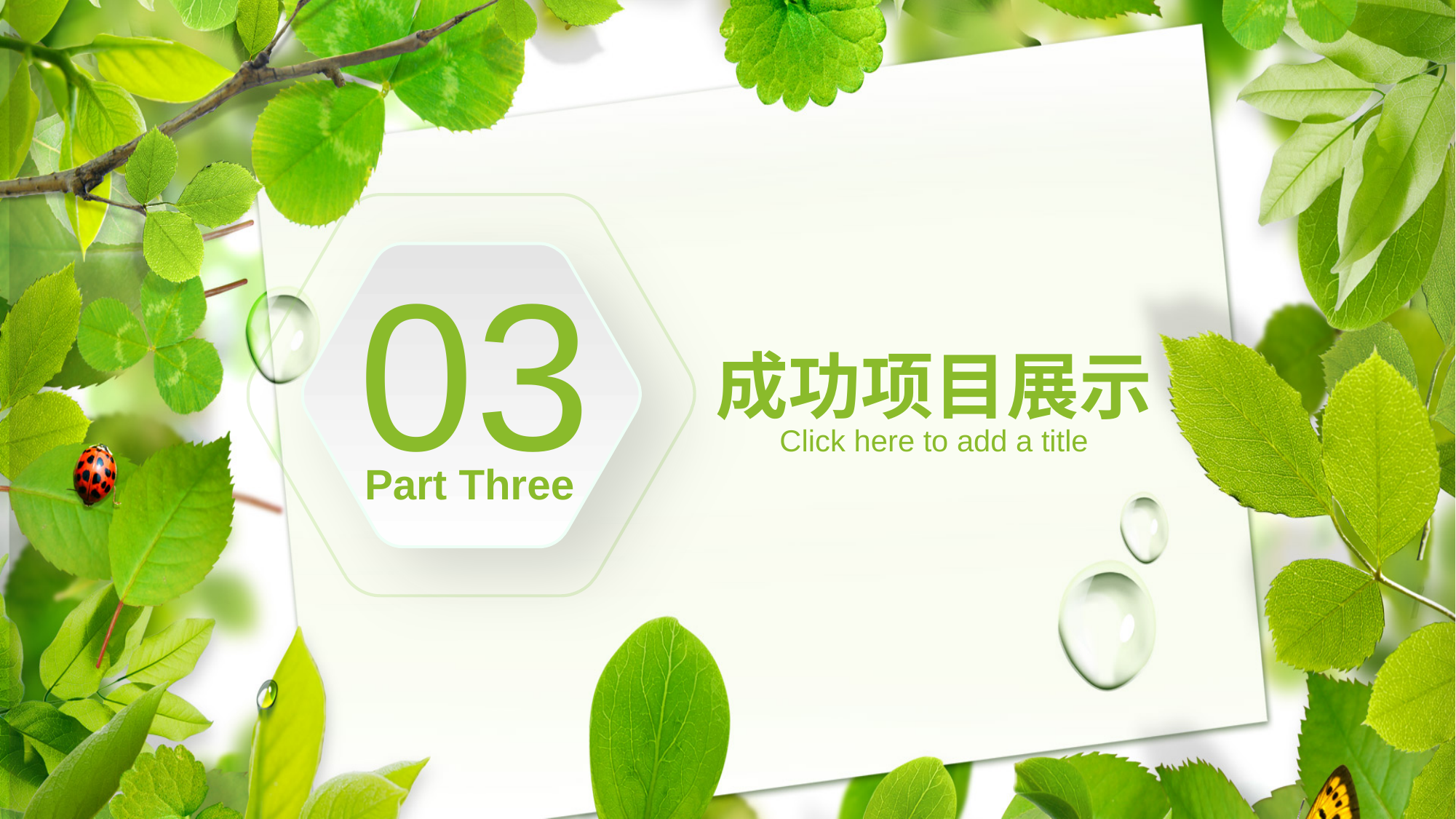

03

Part Three
成功项目展示
Click here to add a title